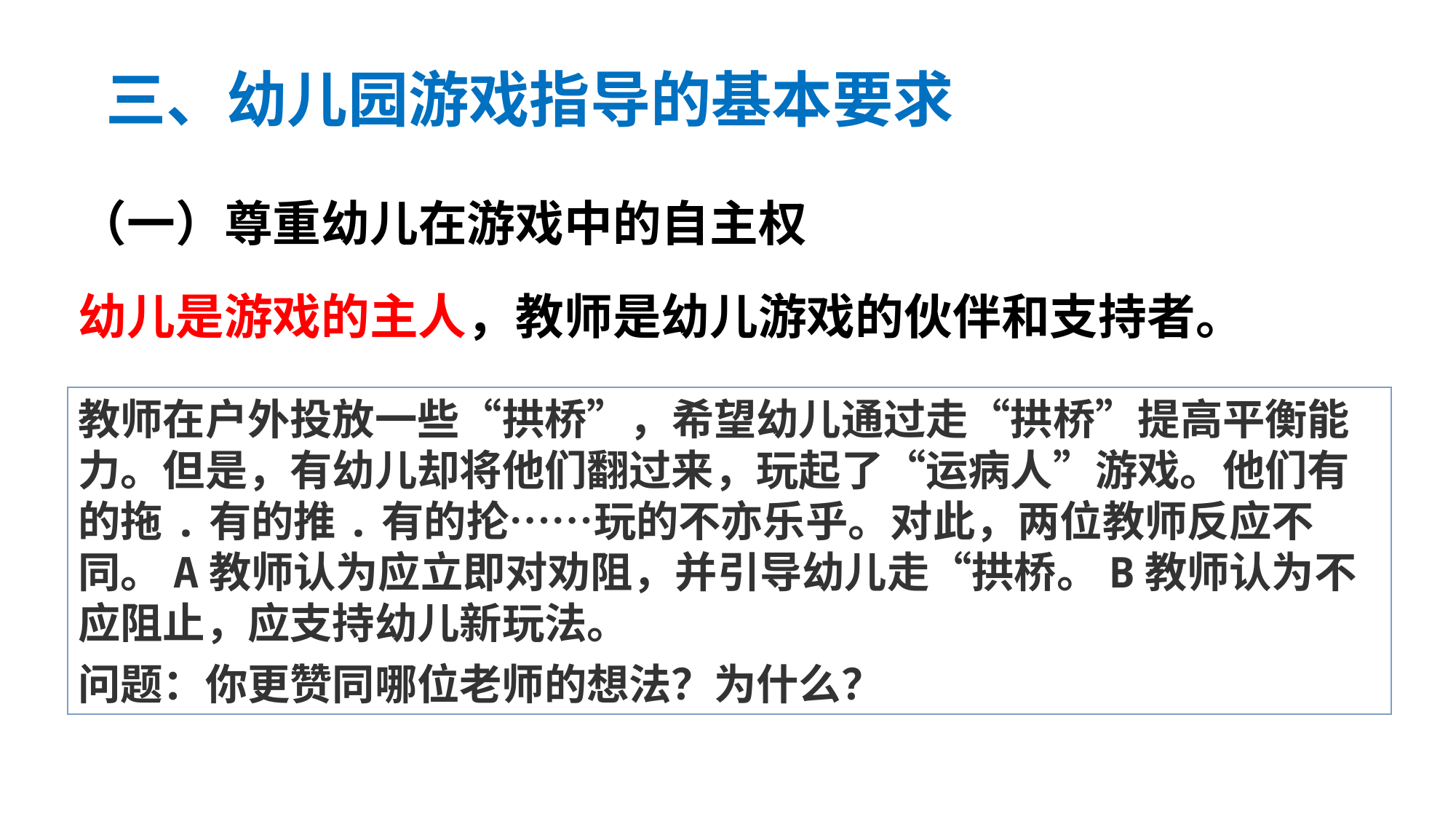

# 三、幼儿园游戏指导的基本要求

（一）尊重幼儿在游戏中的自主权
幼儿是游戏的主人，教师是幼儿游戏的伙伴和支持者。
教师在户外投放一些“拱桥”，希望幼儿通过走“拱桥”提高平衡能力。但是，有幼儿却将他们翻过来，玩起了“运病人”游戏。他们有的拖.有的推.有的抡……玩的不亦乐乎。对此，两位教师反应不同。A教师认为应立即对劝阻，并引导幼儿走“拱桥。B教师认为不应阻止，应支持幼儿新玩法。问题：你更赞同哪位老师的想法？为什么？